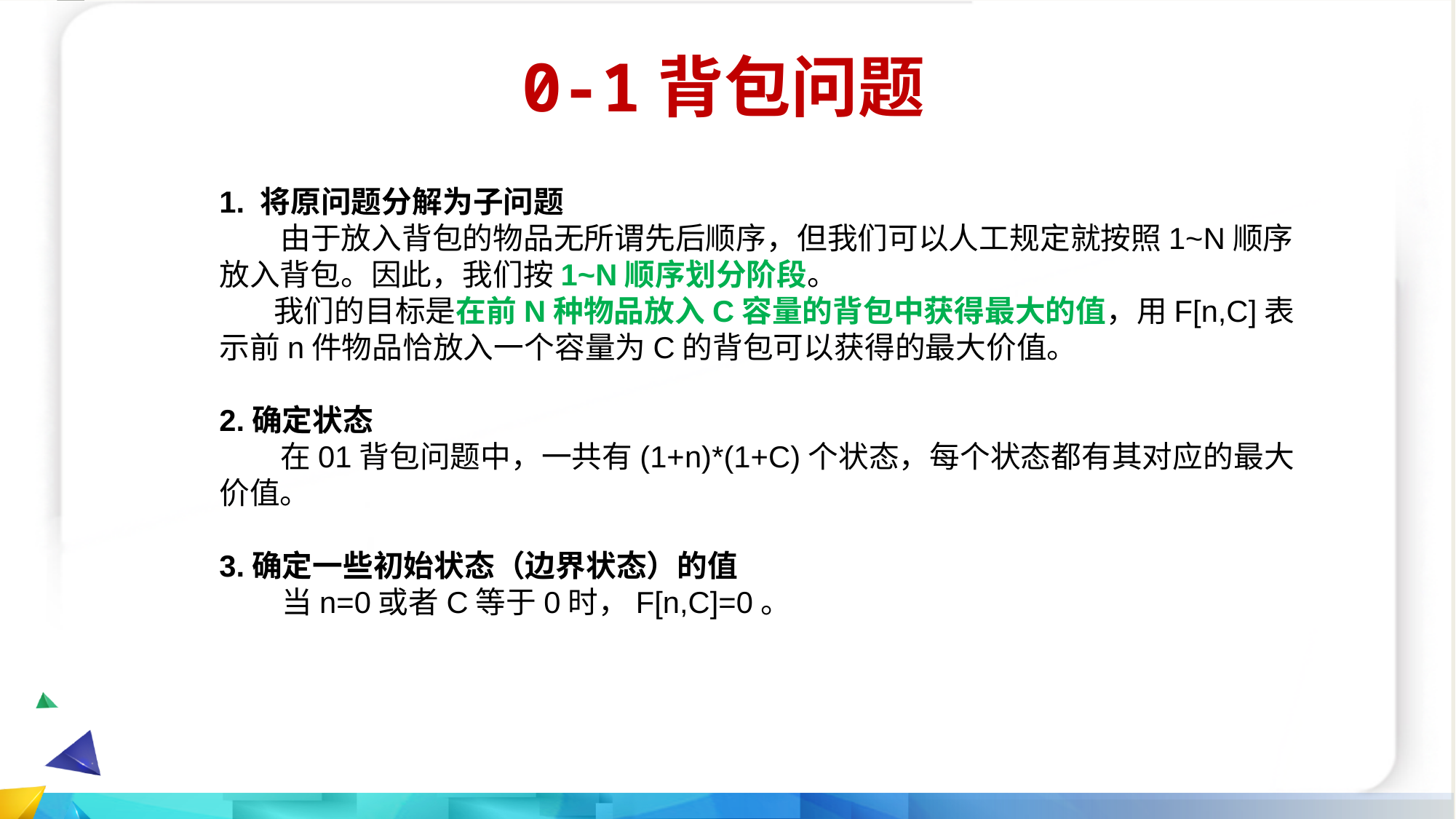

0-1背包问题
1. 将原问题分解为子问题
        由于放入背包的物品无所谓先后顺序，但我们可以人工规定就按照1~N顺序放入背包。因此，我们按1~N顺序划分阶段。
       我们的目标是在前N种物品放入C容量的背包中获得最大的值，用F[n,C]表示前n件物品恰放入一个容量为C的背包可以获得的最大价值。

2.确定状态
        在01背包问题中，一共有(1+n)*(1+C)个状态，每个状态都有其对应的最大价值。

3.确定一些初始状态（边界状态）的值
        当n=0或者C等于0时，F[n,C]=0。